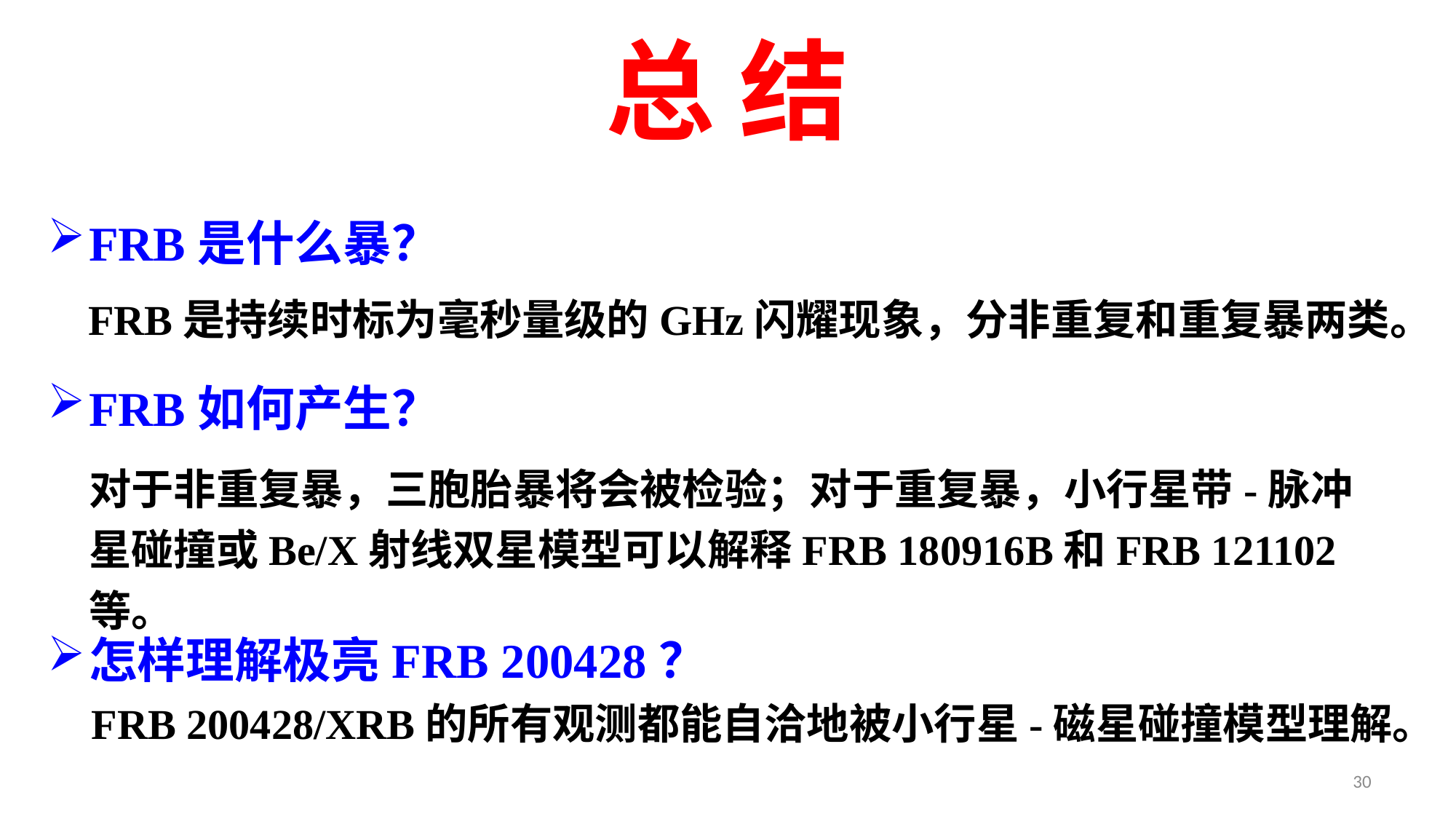

# 总 结
FRB是什么暴？

FRB如何产生？

怎样理解极亮FRB 200428？

FRB是持续时标为毫秒量级的GHz闪耀现象，分非重复和重复暴两类。
对于非重复暴，三胞胎暴将会被检验；对于重复暴，小行星带-脉冲星碰撞或Be/X射线双星模型可以解释FRB 180916B和FRB 121102等。
FRB 200428/XRB的所有观测都能自洽地被小行星-磁星碰撞模型理解。
30